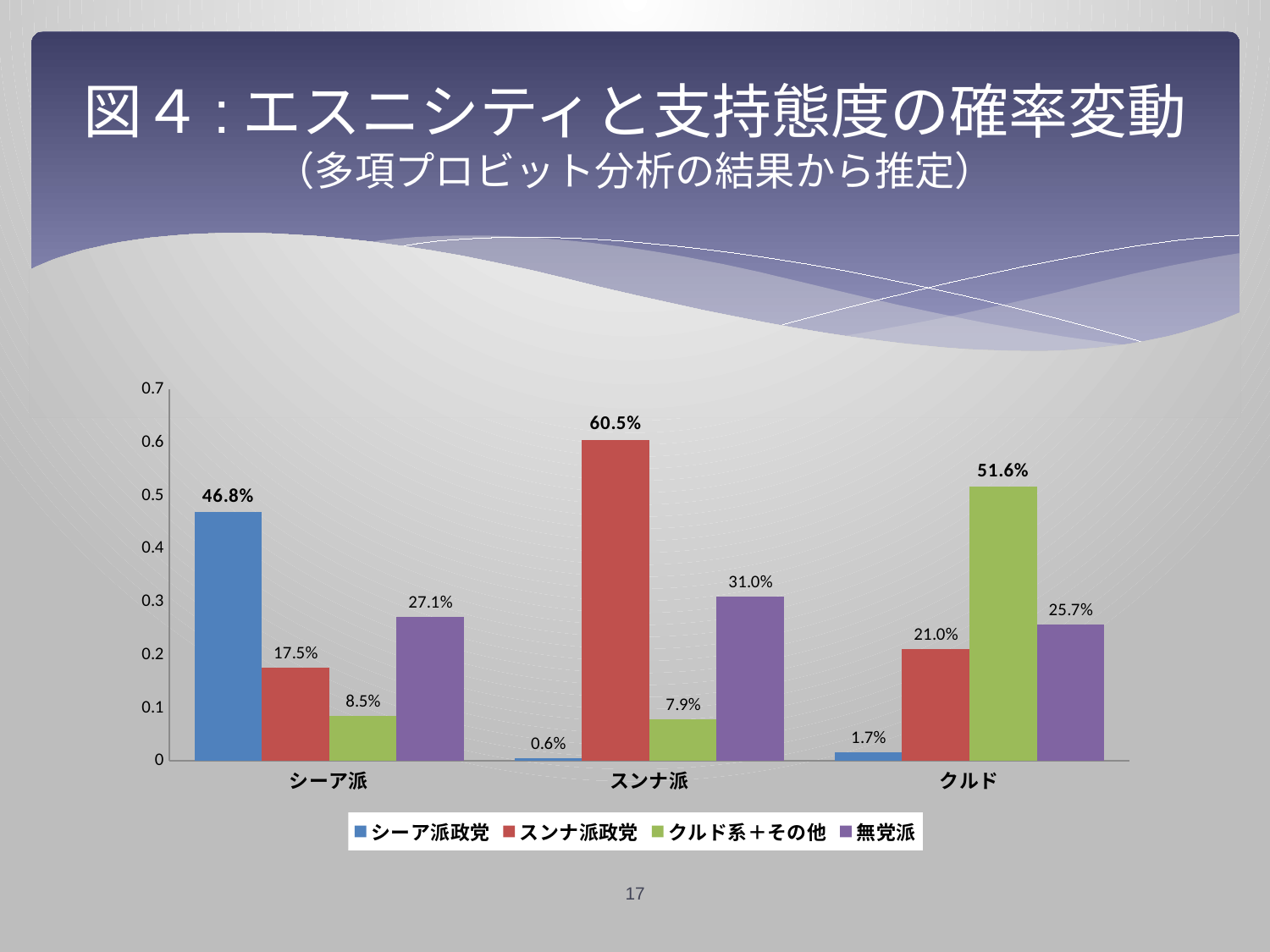

# 図４:エスニシティと支持態度の確率変動 （多項プロビット分析の結果から推定）

### Chart

| Category | シーア派政党 | スンナ派政党 | クルド系＋その他 | 無党派 |
|---|---|---|---|---|
| シーア派 | 0.4683 | 0.1755 | 0.0851 | 0.2711 |
| スンナ派 | 0.0056 | 0.6053 | 0.0789 | 0.3103 |
| クルド | 0.0167 | 0.21 | 0.5162 | 0.2571 |
17